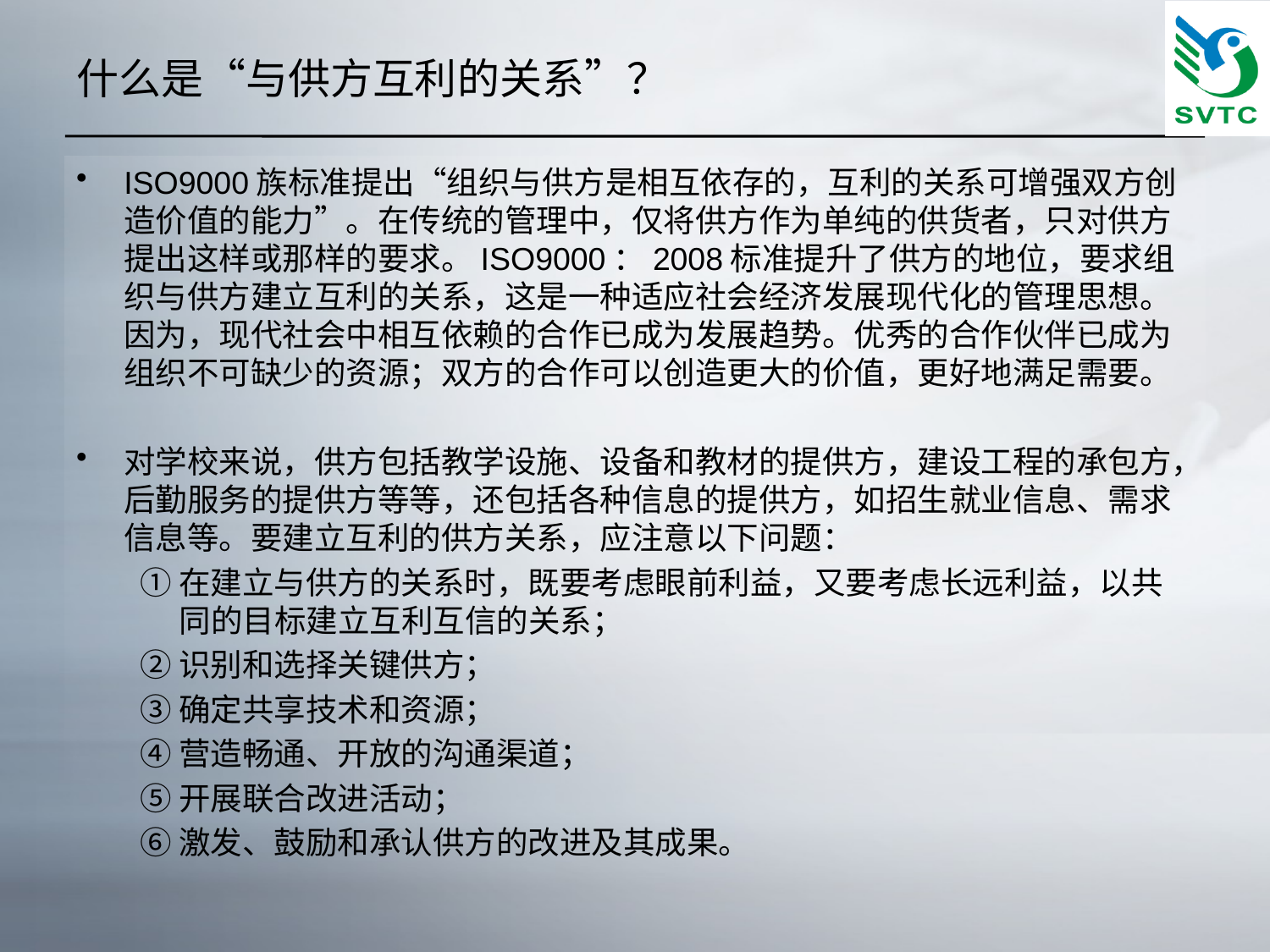

# 什么是“与供方互利的关系”？
ISO9000族标准提出“组织与供方是相互依存的，互利的关系可增强双方创造价值的能力”。在传统的管理中，仅将供方作为单纯的供货者，只对供方提出这样或那样的要求。ISO9000：2008标准提升了供方的地位，要求组织与供方建立互利的关系，这是一种适应社会经济发展现代化的管理思想。因为，现代社会中相互依赖的合作已成为发展趋势。优秀的合作伙伴已成为组织不可缺少的资源；双方的合作可以创造更大的价值，更好地满足需要。

对学校来说，供方包括教学设施、设备和教材的提供方，建设工程的承包方，后勤服务的提供方等等，还包括各种信息的提供方，如招生就业信息、需求信息等。要建立互利的供方关系，应注意以下问题：
①在建立与供方的关系时，既要考虑眼前利益，又要考虑长远利益，以共同的目标建立互利互信的关系；
②识别和选择关键供方；
③确定共享技术和资源；
④营造畅通、开放的沟通渠道；
⑤开展联合改进活动；
⑥激发、鼓励和承认供方的改进及其成果。